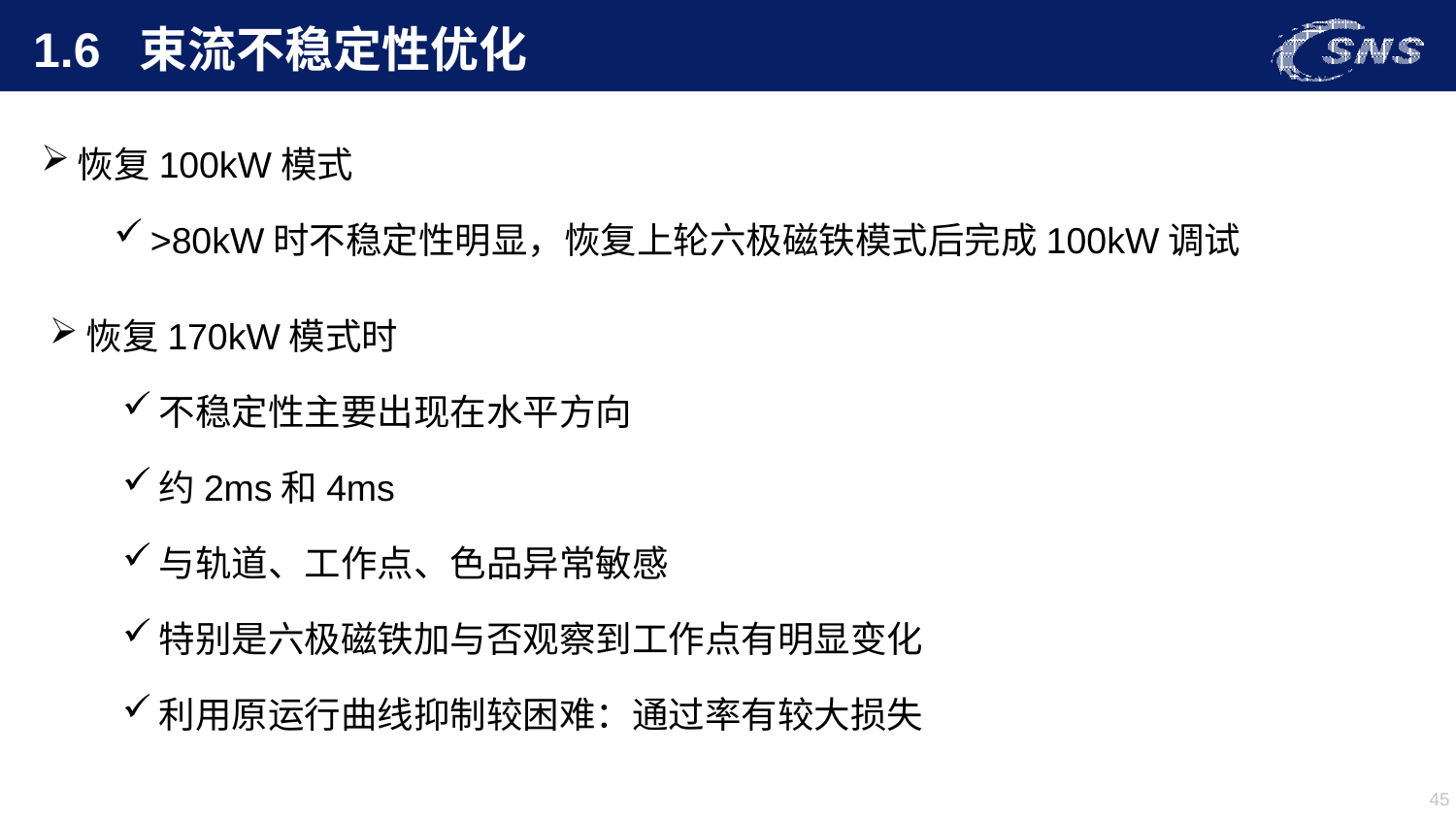

1.6  束流不稳定性优化
恢复100kW模式
>80kW时不稳定性明显，恢复上轮六极磁铁模式后完成100kW调试
恢复170kW模式时
不稳定性主要出现在水平方向
约2ms和4ms
与轨道、工作点、色品异常敏感
特别是六极磁铁加与否观察到工作点有明显变化
利用原运行曲线抑制较困难：通过率有较大损失